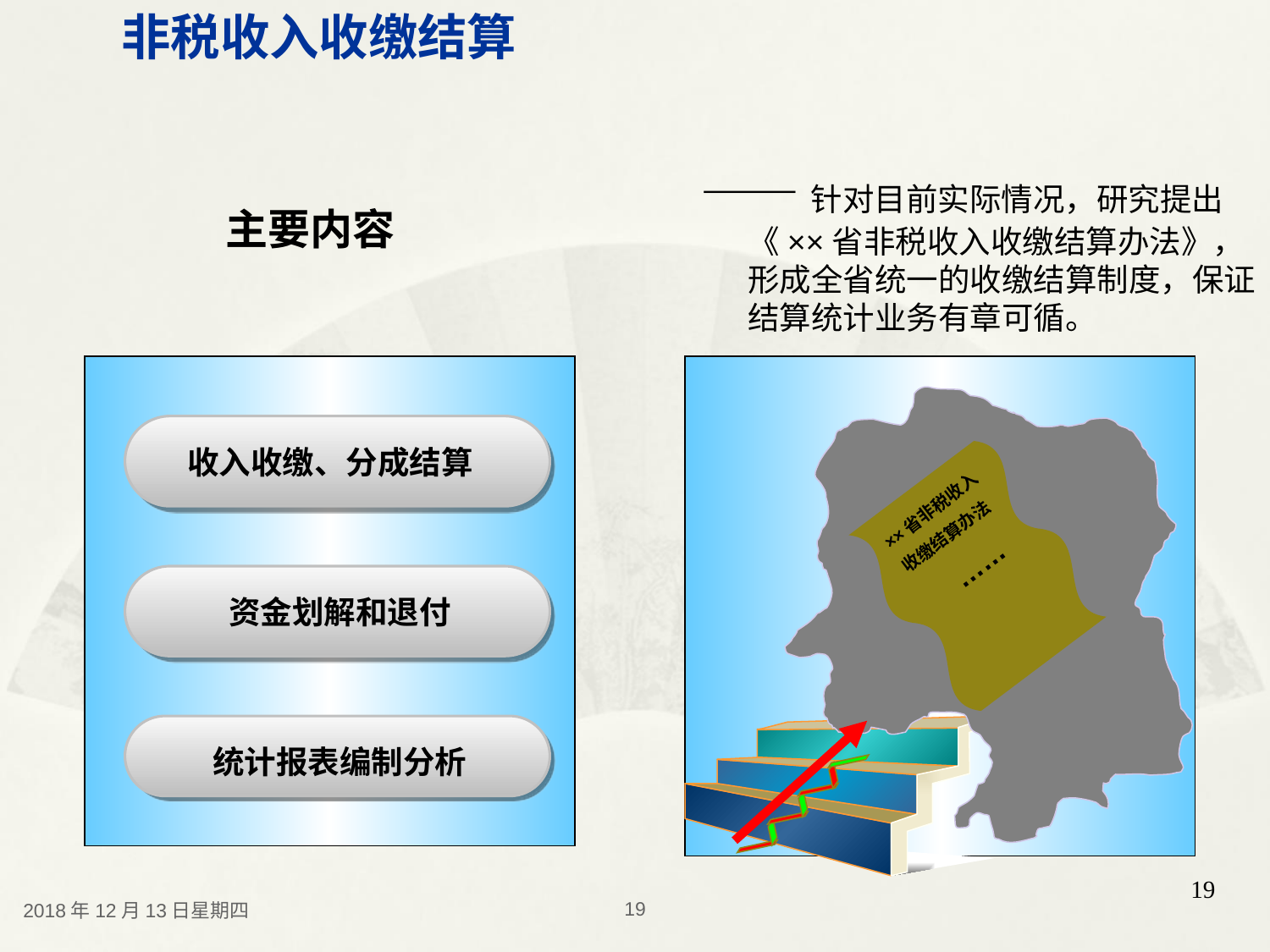

非税收入收缴结算
——针对目前实际情况，研究提出《××省非税收入收缴结算办法》，形成全省统一的收缴结算制度，保证结算统计业务有章可循。
主要内容

收入收缴、分成结算
××省非税收入
收缴结算办法
       ……

资金划解和退付

统计报表编制分析

19
2018年12月13日星期四
19